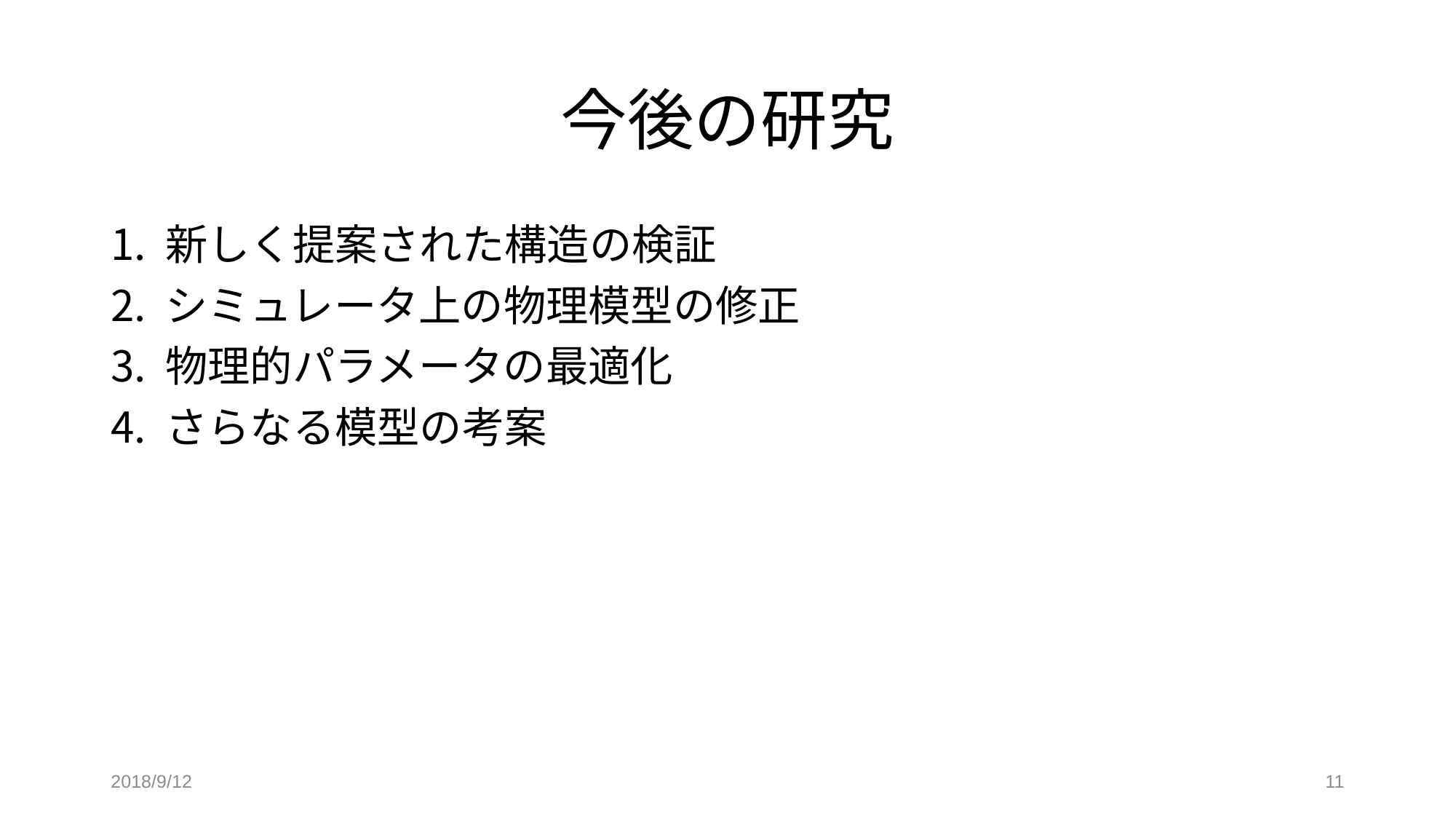

# 今後の研究
新しく提案された構造の検証
シミュレータ上の物理模型の修正
物理的パラメータの最適化
さらなる模型の考案
2018/9/12
11